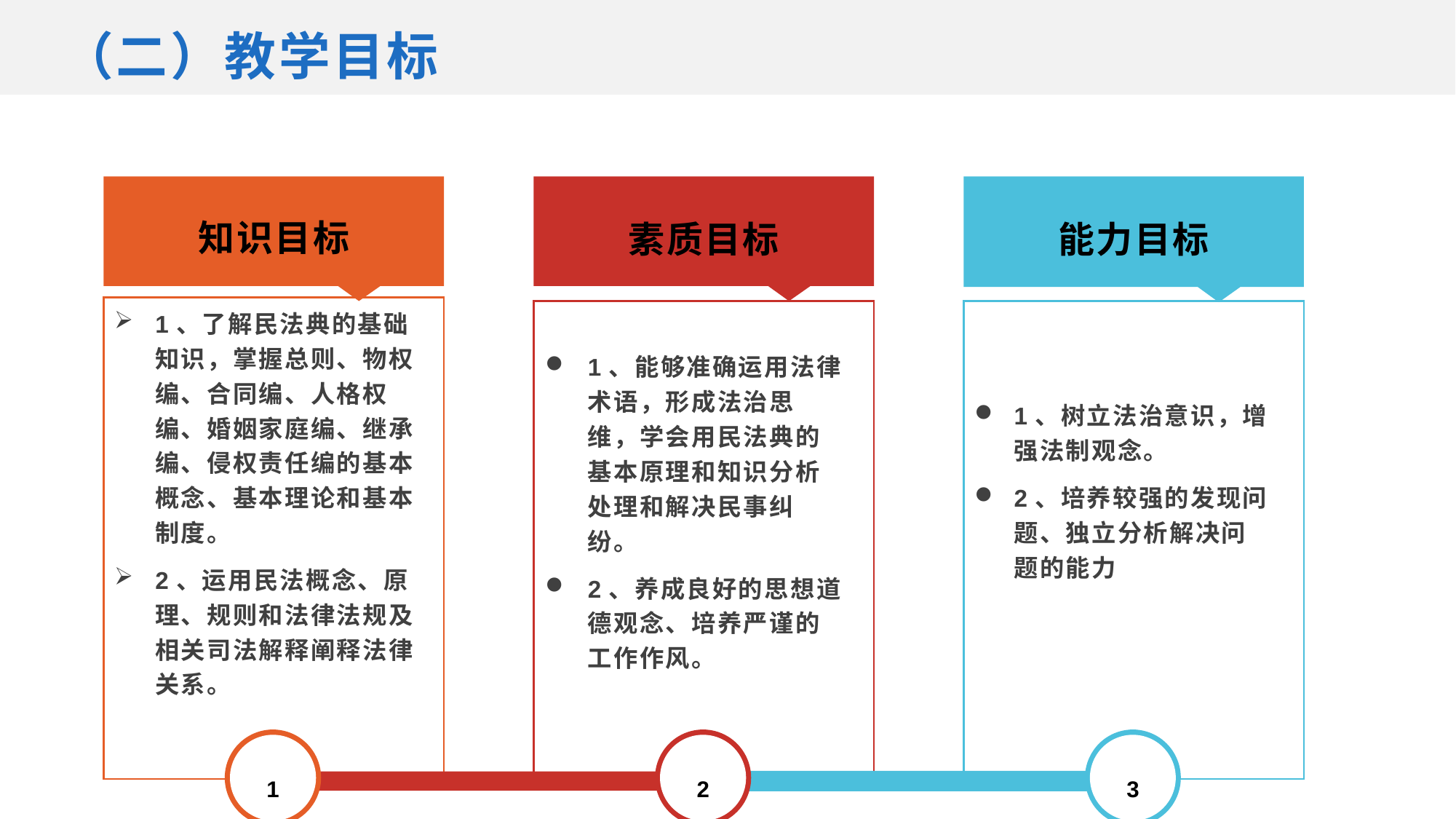

（二）教学目标

知识目标
素质目标
能力目标

1、了解民法典的基础知识，掌握总则、物权编、合同编、人格权编、婚姻家庭编、继承编、侵权责任编的基本概念、基本理论和基本制度。
2、运用民法概念、原理、规则和法律法规及相关司法解释阐释法律关系。

1、能够准确运用法律术语，形成法治思维，学会用民法典的基本原理和知识分析处理和解决民事纠纷。
2、养成良好的思想道德观念、培养严谨的工作作风。
1、树立法治意识，增强法制观念。
2、培养较强的发现问题、独立分析解决问题的能力

1

2

3